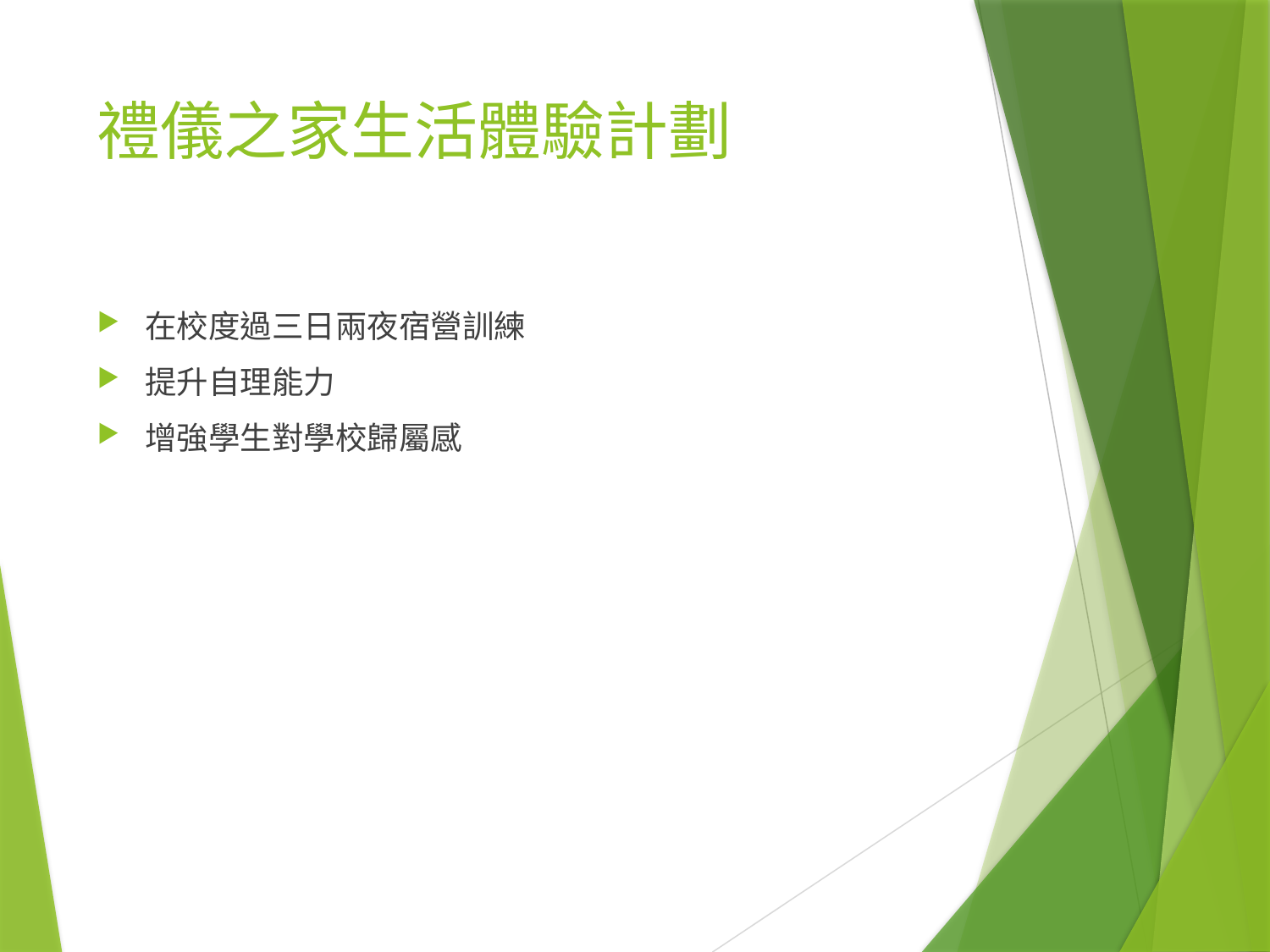

# 禮儀之家生活體驗計劃
在校度過三日兩夜宿營訓練
提升自理能力
增強學生對學校歸屬感